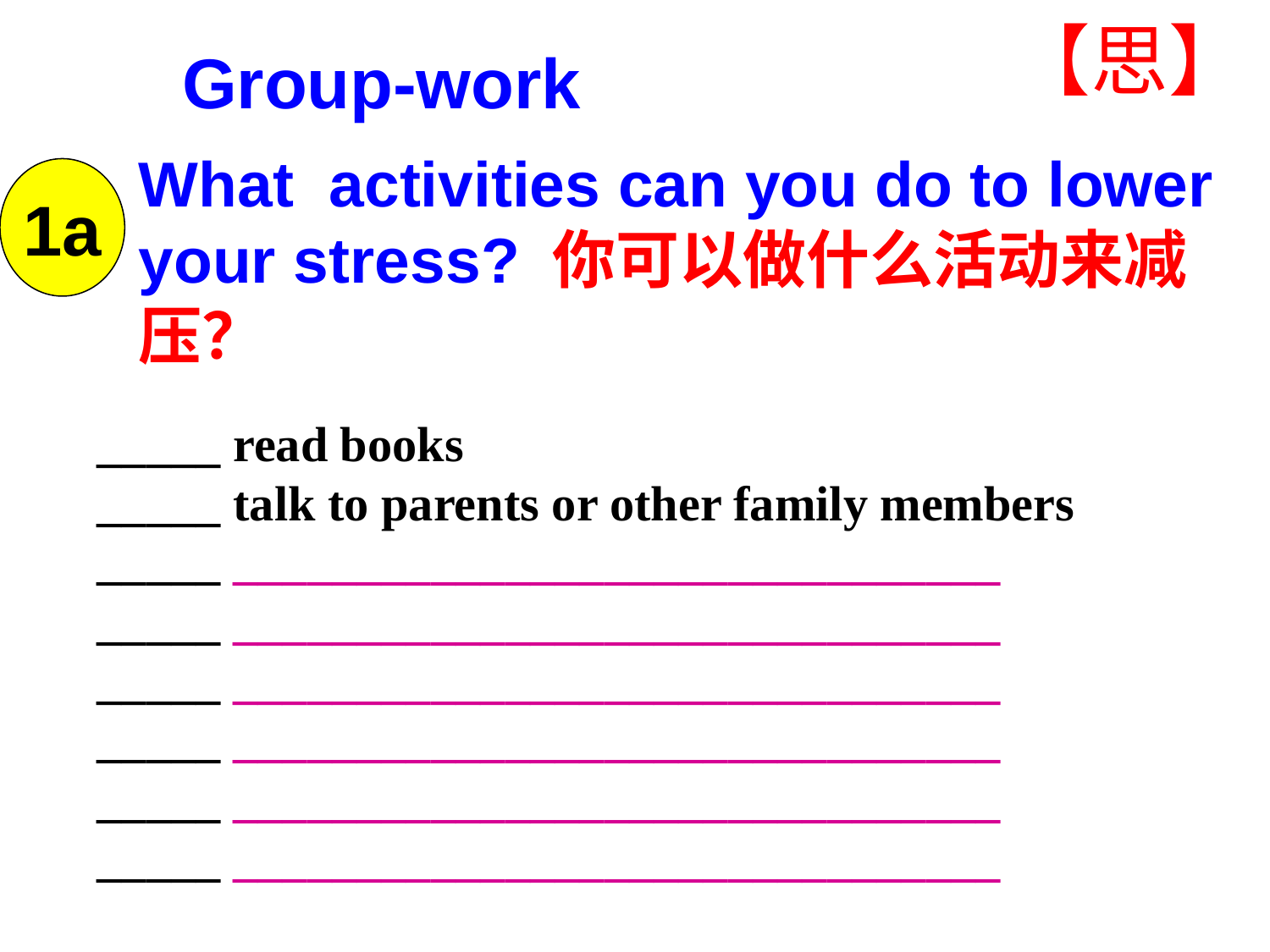

【思】
       Group-work
What  activities can you do to lower your stress? 你可以做什么活动来减压？
1a
_____ read books
_____ talk to parents or other family members
_____ _______________________________
_____ _______________________________
_____ _______________________________
_____ _______________________________
_____ _______________________________
_____ _______________________________